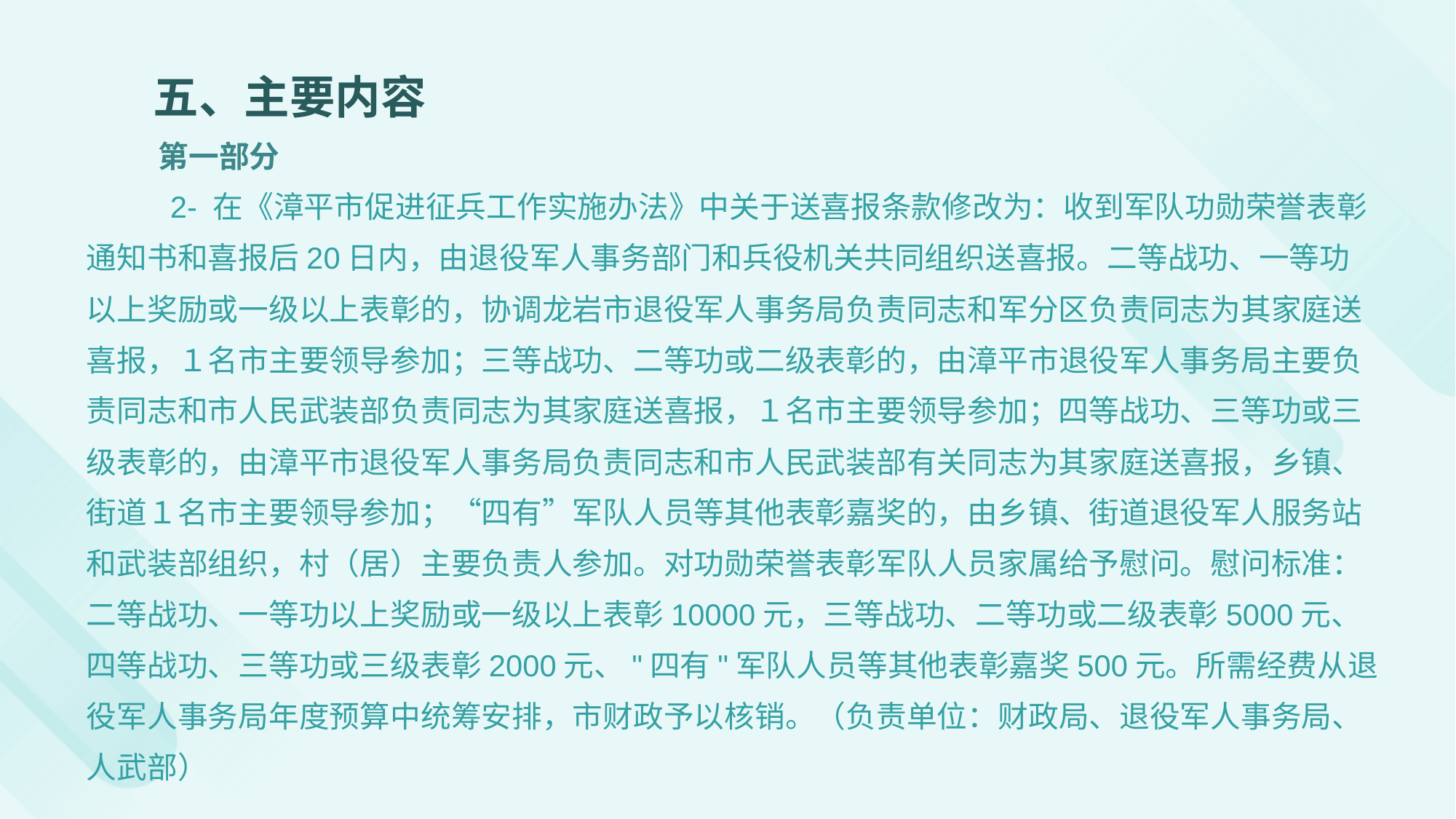

五、主要内容
             第一部分
          2- 在《漳平市促进征兵工作实施办法》中关于送喜报条款修改为：收到军队功勋荣誉表彰通知书和喜报后20日内，由退役军人事务部门和兵役机关共同组织送喜报。二等战功、一等功以上奖励或一级以上表彰的，协调龙岩市退役军人事务局负责同志和军分区负责同志为其家庭送喜报，１名市主要领导参加；三等战功、二等功或二级表彰的，由漳平市退役军人事务局主要负责同志和市人民武装部负责同志为其家庭送喜报，１名市主要领导参加；四等战功、三等功或三级表彰的，由漳平市退役军人事务局负责同志和市人民武装部有关同志为其家庭送喜报，乡镇、街道１名市主要领导参加；“四有”军队人员等其他表彰嘉奖的，由乡镇、街道退役军人服务站和武装部组织，村（居）主要负责人参加。对功勋荣誉表彰军队人员家属给予慰问。慰问标准：二等战功、一等功以上奖励或一级以上表彰10000元，三等战功、二等功或二级表彰5000元、四等战功、三等功或三级表彰2000元、"四有"军队人员等其他表彰嘉奖500元。所需经费从退役军人事务局年度预算中统筹安排，市财政予以核销。（负责单位：财政局、退役军人事务局、人武部）